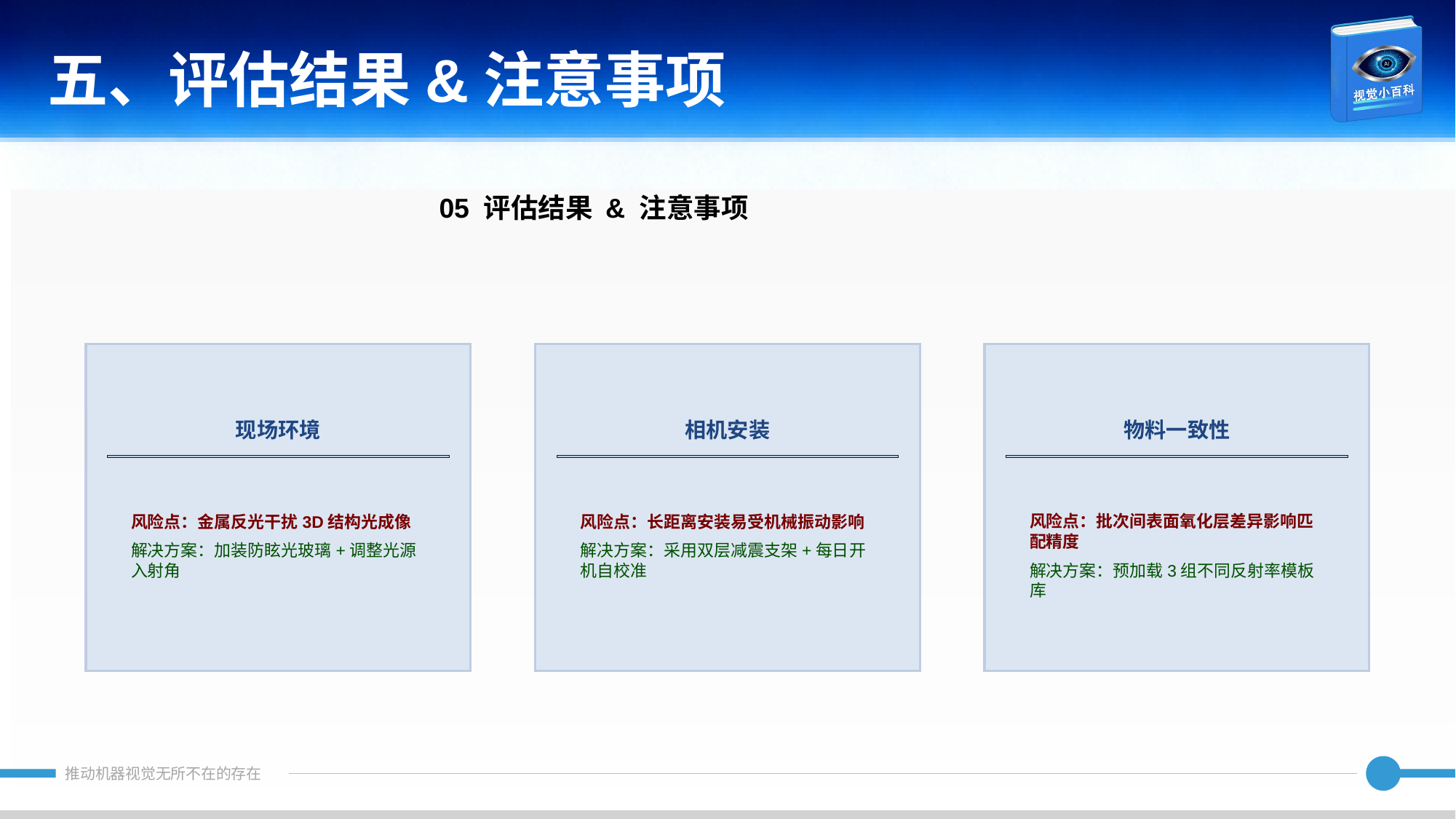

五、评估结果&注意事项

05 评估结果 & 注意事项

现场环境

相机安装

物料一致性

风险点：金属反光干扰3D结构光成像
解决方案：加装防眩光玻璃+调整光源入射角

风险点：长距离安装易受机械振动影响
解决方案：采用双层减震支架+每日开机自校准

风险点：批次间表面氧化层差异影响匹配精度
解决方案：预加载3组不同反射率模板库
10